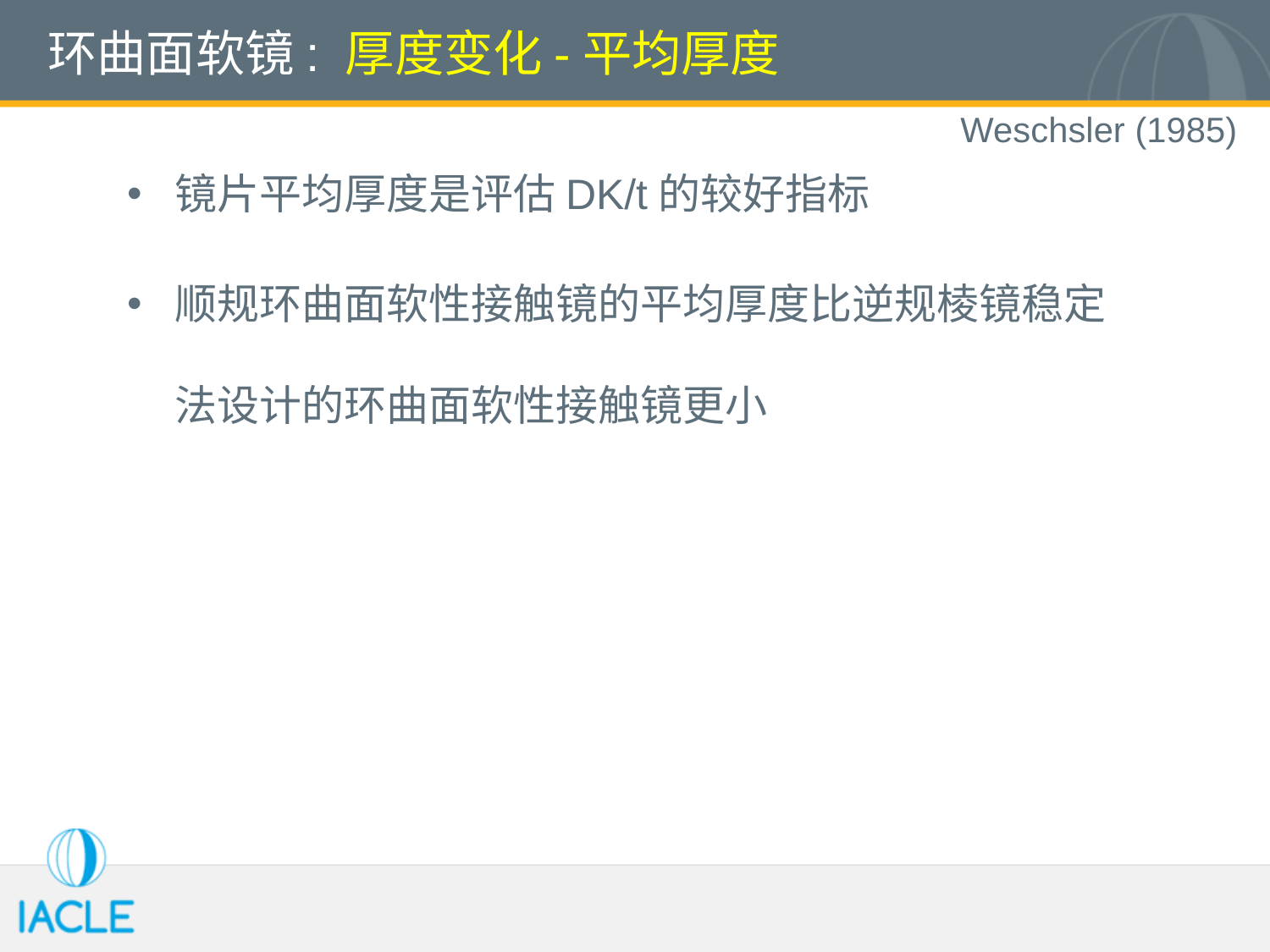

# 环曲面软镜: 厚度变化-平均厚度

Weschsler (1985)
镜片平均厚度是评估DK/t的较好指标
顺规环曲面软性接触镜的平均厚度比逆规棱镜稳定法设计的环曲面软性接触镜更小